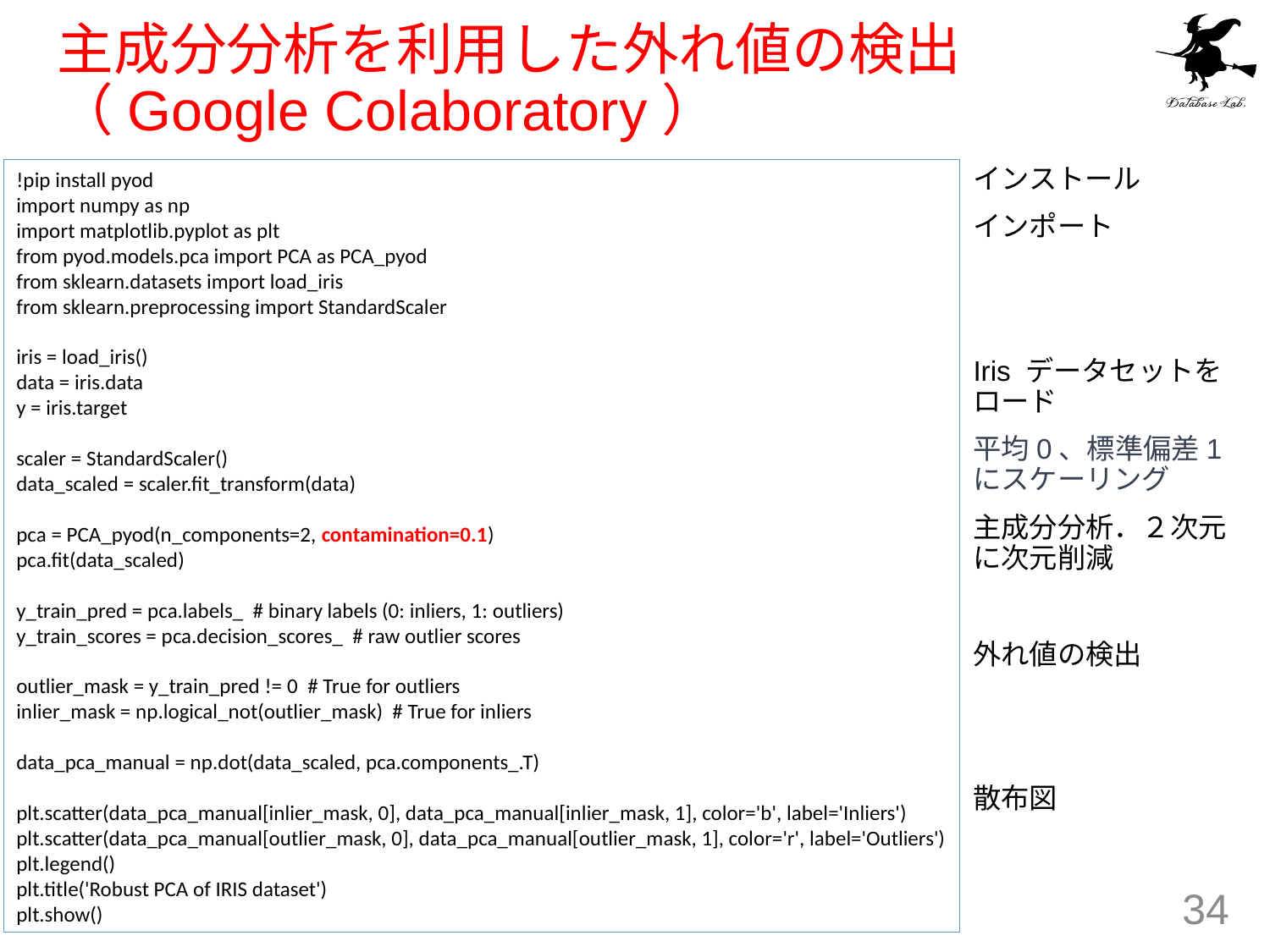

# 主成分分析を利用した外れ値の検出 （Google Colaboratory）
!pip install pyod
import numpy as np
import matplotlib.pyplot as plt
from pyod.models.pca import PCA as PCA_pyod
from sklearn.datasets import load_iris
from sklearn.preprocessing import StandardScaler

iris = load_iris()
data = iris.data
y = iris.target

scaler = StandardScaler()
data_scaled = scaler.fit_transform(data)

pca = PCA_pyod(n_components=2, contamination=0.1)
pca.fit(data_scaled)

y_train_pred = pca.labels_  # binary labels (0: inliers, 1: outliers)
y_train_scores = pca.decision_scores_  # raw outlier scores

outlier_mask = y_train_pred != 0  # True for outliers
inlier_mask = np.logical_not(outlier_mask)  # True for inliers

data_pca_manual = np.dot(data_scaled, pca.components_.T)

plt.scatter(data_pca_manual[inlier_mask, 0], data_pca_manual[inlier_mask, 1], color='b', label='Inliers')
plt.scatter(data_pca_manual[outlier_mask, 0], data_pca_manual[outlier_mask, 1], color='r', label='Outliers')
plt.legend()
plt.title('Robust PCA of IRIS dataset')
plt.show()
インストール
インポート

Iris データセットをロード
平均0、標準偏差1にスケーリング
主成分分析．２次元に次元削減

外れ値の検出

散布図
34